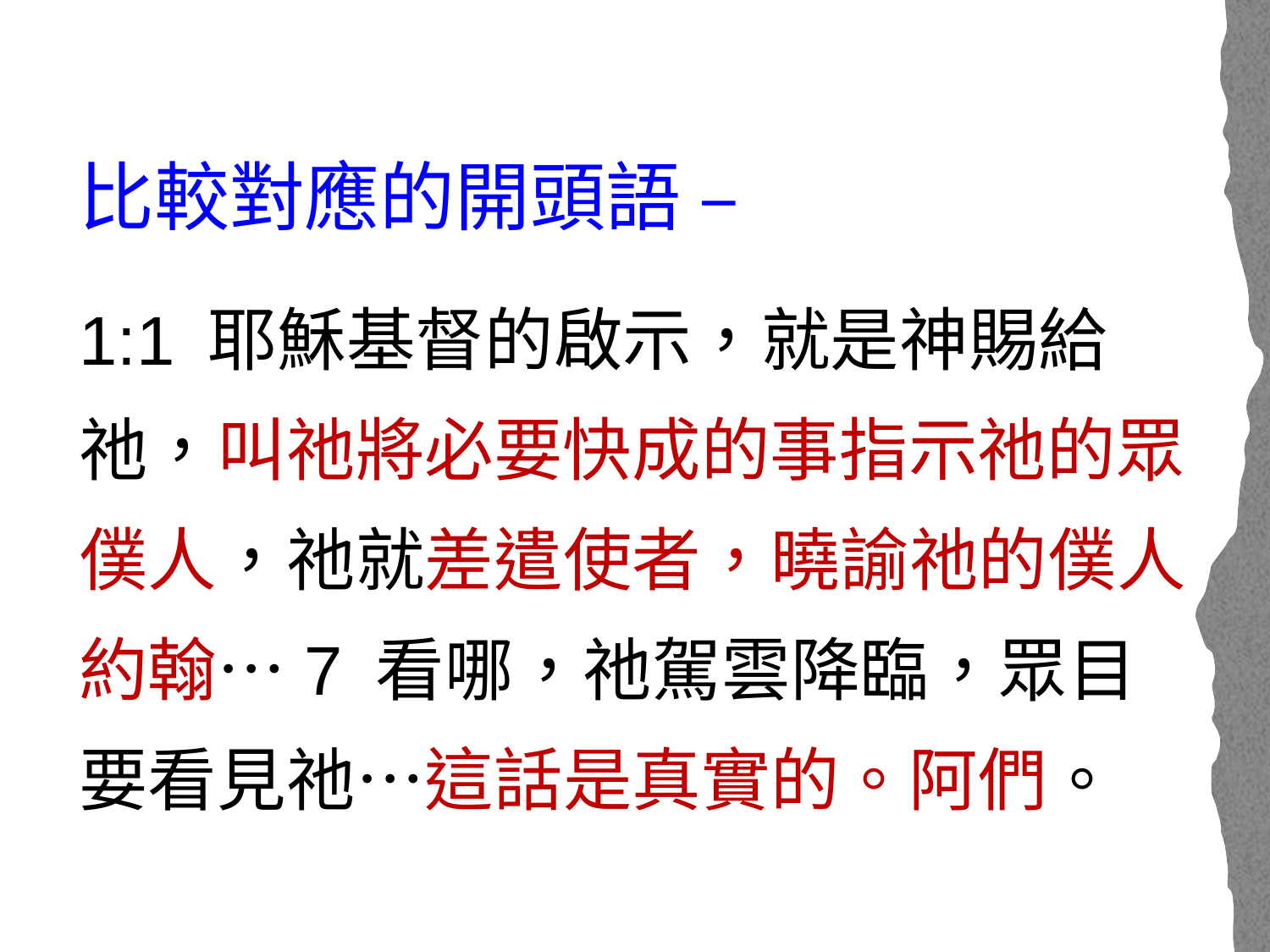

比較對應的開頭語 –
1:1 耶穌基督的啟示，就是神賜給祂，叫祂將必要快成的事指示祂的眾僕人，祂就差遣使者，曉諭祂的僕人約翰…7 看哪，祂駕雲降臨，眾目要看見祂…這話是真實的。阿們。